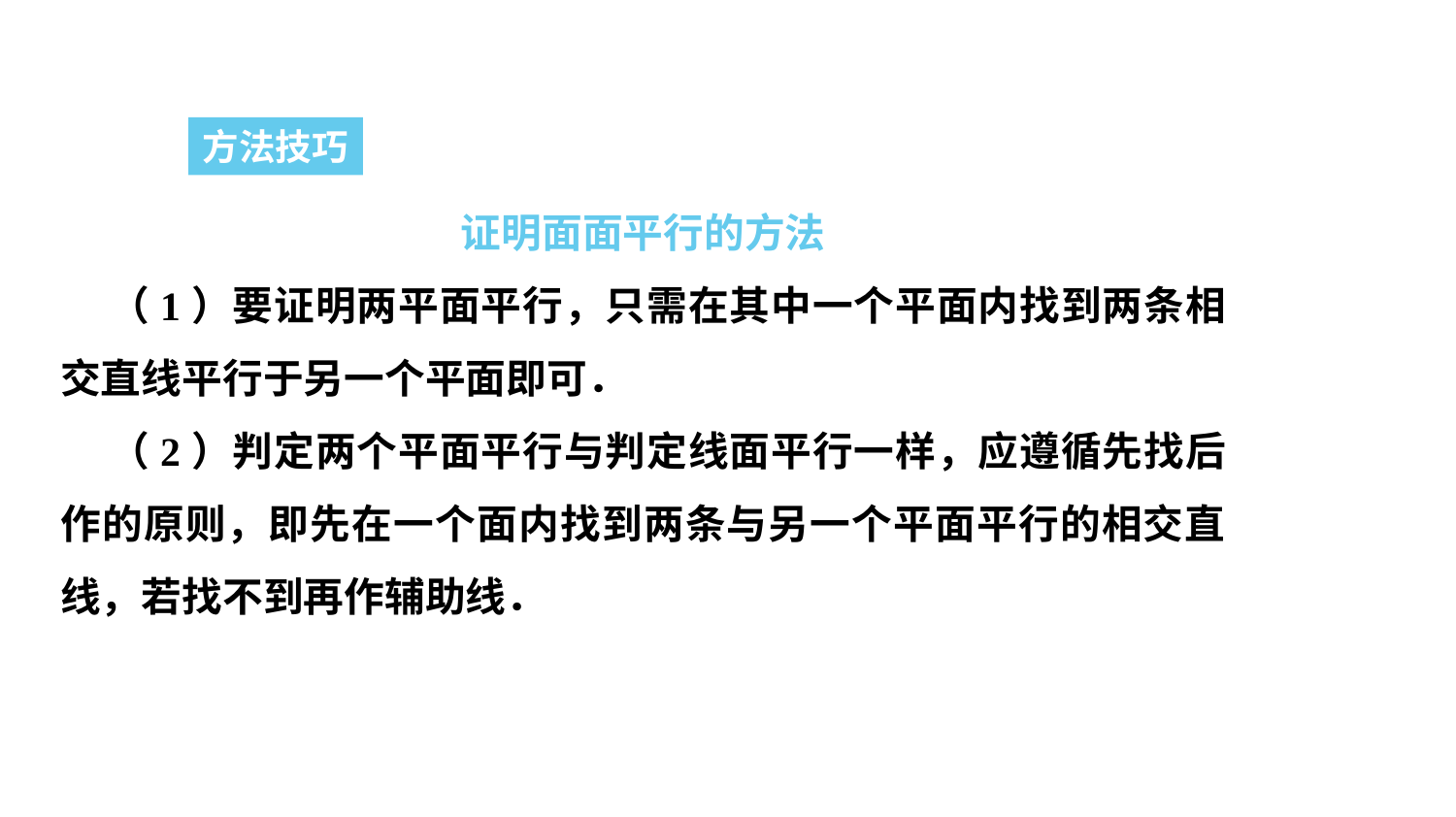

方法技巧

证明面面平行的方法
（1）要证明两平面平行，只需在其中一个平面内找到两条相交直线平行于另一个平面即可．
（2）判定两个平面平行与判定线面平行一样，应遵循先找后作的原则，即先在一个面内找到两条与另一个平面平行的相交直线，若找不到再作辅助线．